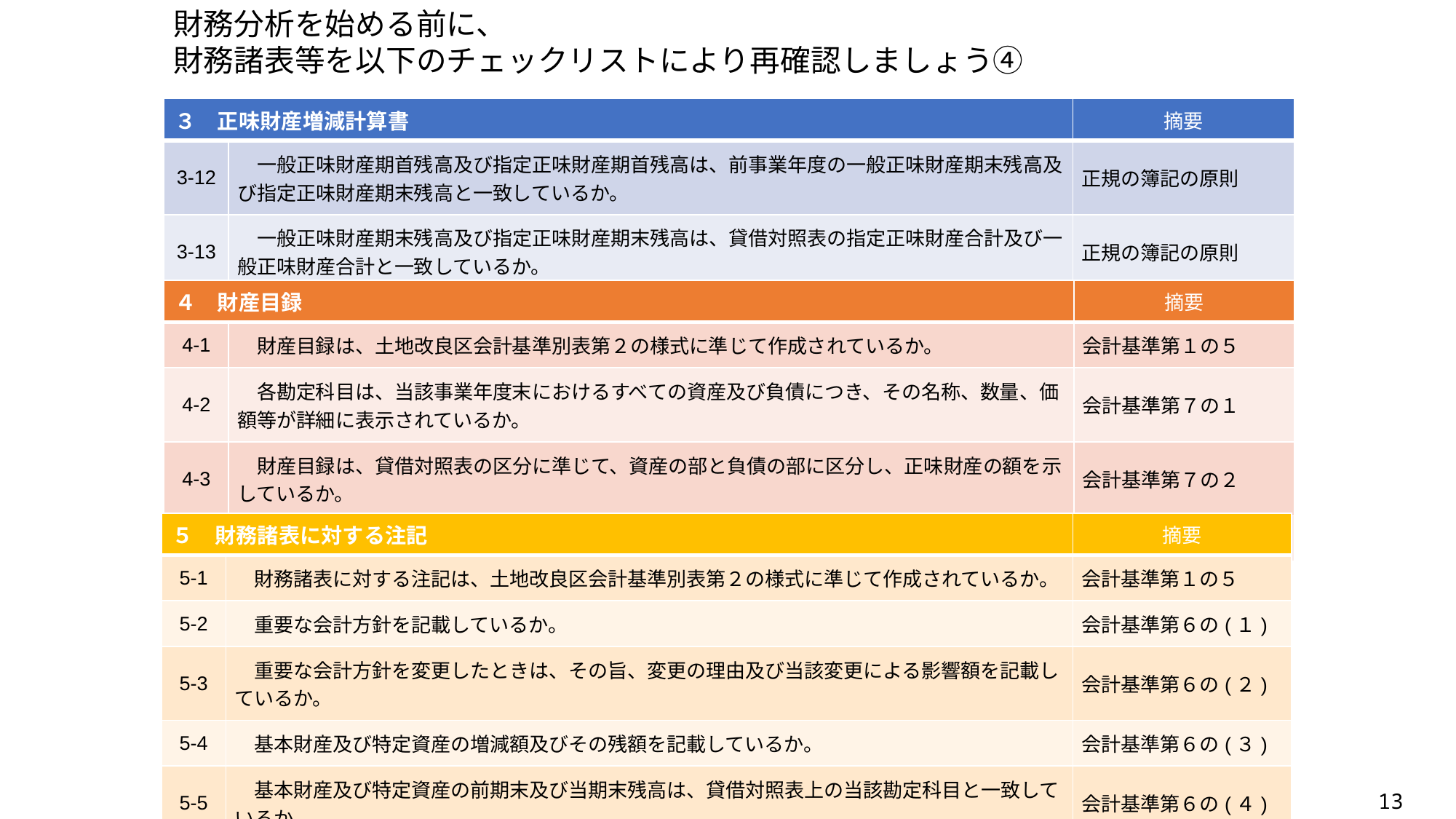

財務分析を始める前に、
財務諸表等を以下のチェックリストにより再確認しましょう④
| ３　正味財産増減計算書 | 内　　容 | 摘要 |
| --- | --- | --- |
| 3-12 | 一般正味財産期首残高及び指定正味財産期首残高は、前事業年度の一般正味財産期末残高及び指定正味財産期末残高と一致しているか。 | 正規の簿記の原則 |
| 3-13 | 一般正味財産期末残高及び指定正味財産期末残高は、貸借対照表の指定正味財産合計及び一般正味財産合計と一致しているか。 | 正規の簿記の原則 |
| ４　財産目録 | 内　　容 | 摘要 |
| --- | --- | --- |
| 4-1 | 財産目録は、土地改良区会計基準別表第２の様式に準じて作成されているか。 | 会計基準第１の５ |
| 4-2 | 各勘定科目は、当該事業年度末におけるすべての資産及び負債につき、その名称、数量、価額等が詳細に表示されているか。 | 会計基準第７の１ |
| 4-3 | 財産目録は、貸借対照表の区分に準じて、資産の部と負債の部に区分し、正味財産の額を示しているか。 | 会計基準第７の２ |
| 4-4 | 財産目録の各科目の金額は、貸借対照表（総括表を含む）の各金額と一致しているか。 | 会計基準第７の３ |
| ５　財務諸表に対する注記 | 内　　容 | 摘要 |
| --- | --- | --- |
| 5-1 | 財務諸表に対する注記は、土地改良区会計基準別表第２の様式に準じて作成されているか。 | 会計基準第１の５ |
| 5-2 | 重要な会計方針を記載しているか。 | 会計基準第６の(１) |
| 5-3 | 重要な会計方針を変更したときは、その旨、変更の理由及び当該変更による影響額を記載しているか。 | 会計基準第６の(２) |
| 5-4 | 基本財産及び特定資産の増減額及びその残額を記載しているか。 | 会計基準第６の(３) |
| 5-5 | 基本財産及び特定資産の前期末及び当期末残高は、貸借対照表上の当該勘定科目と一致しているか。 | 会計基準第６の(４) |
13